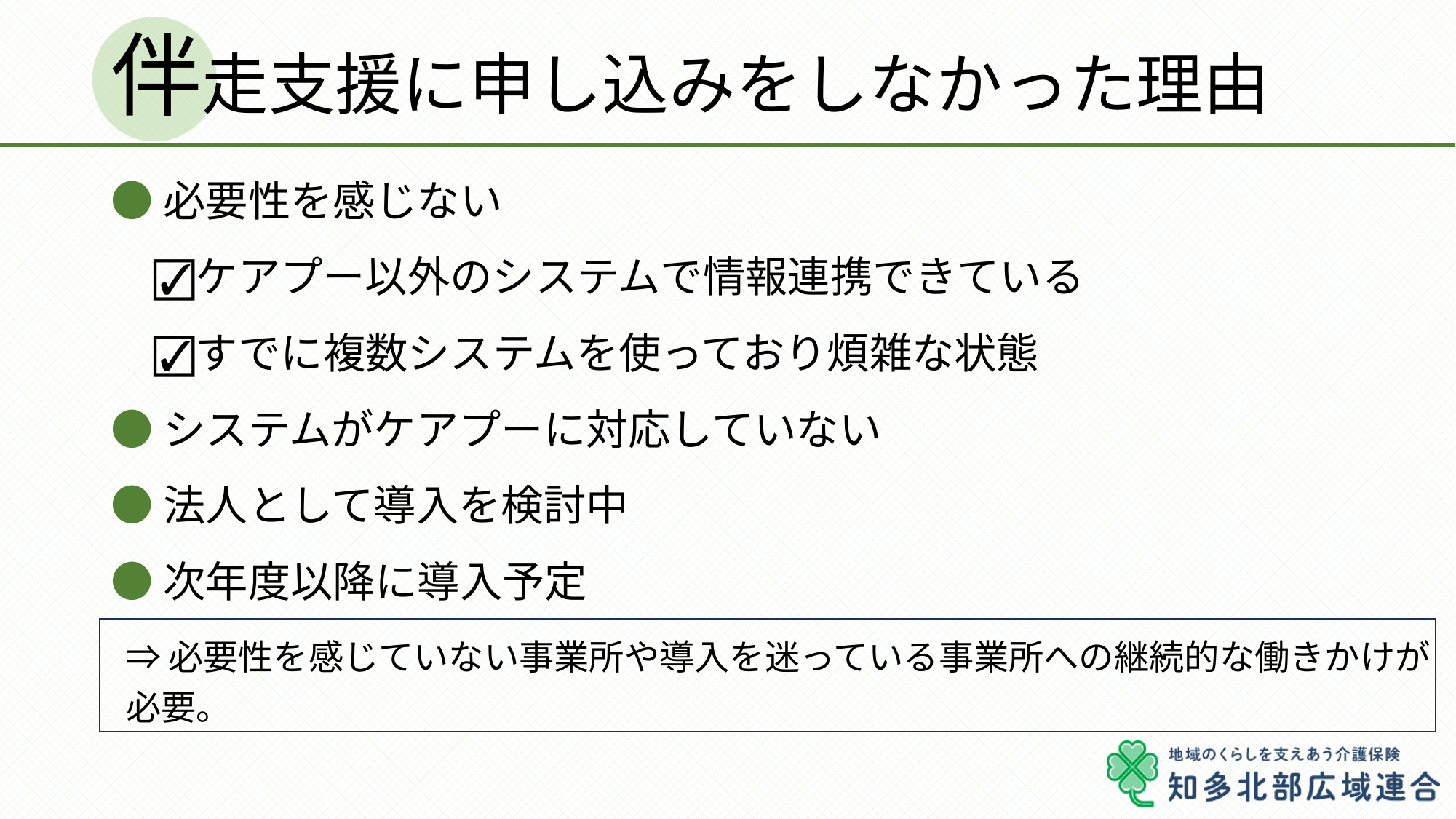

# 伴走支援に申し込みをしなかった理由
●必要性を感じない
　☑ケアプー以外のシステムで情報連携できている
　☑すでに複数システムを使っており煩雑な状態
●システムがケアプーに対応していない
●法人として導入を検討中
●次年度以降に導入予定

⇒必要性を感じていない事業所や導入を迷っている事業所への継続的な働きかけが必要。